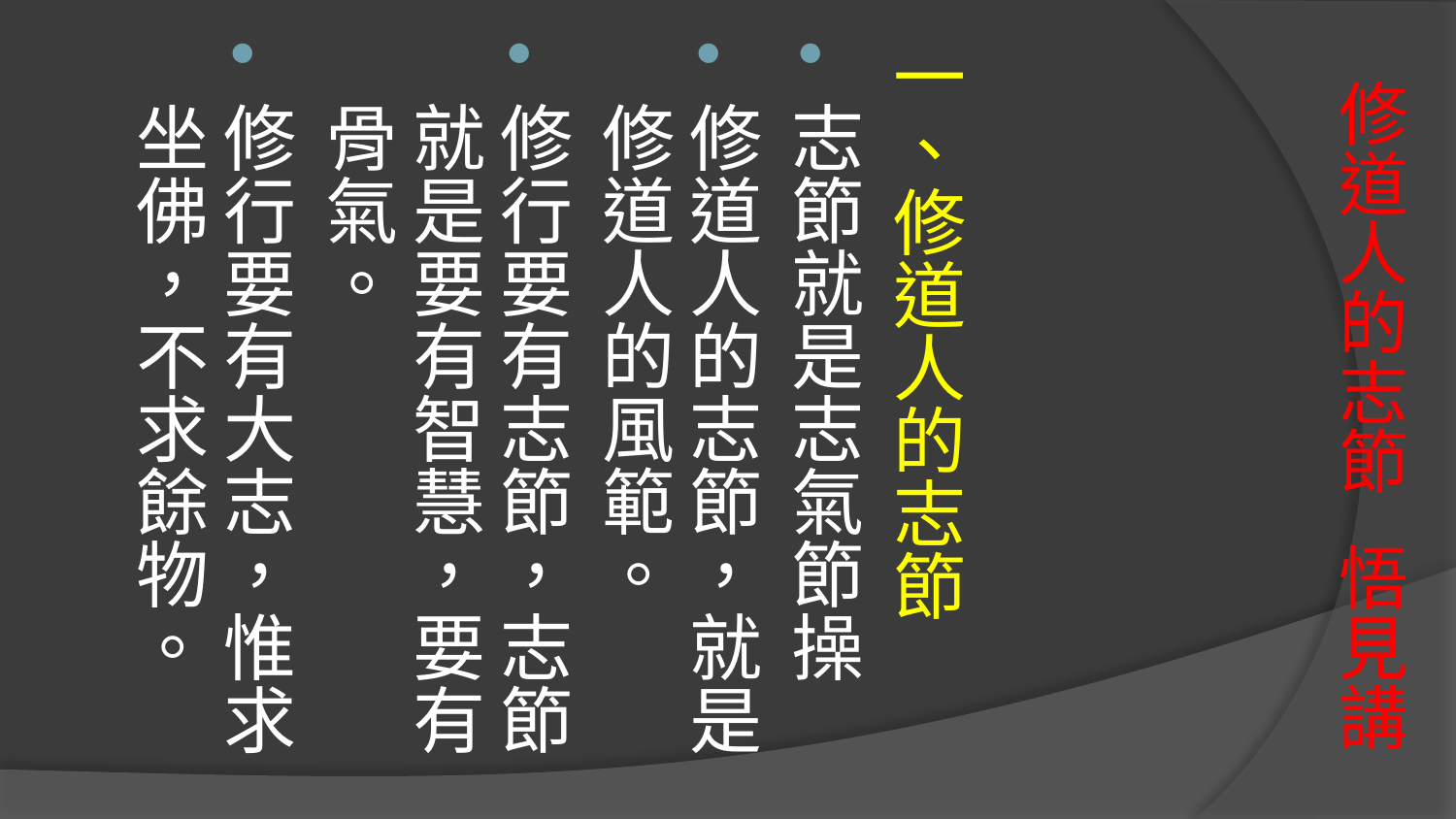

一、修道人的志節
志節就是志氣節操
修道人的志節，就是修道人的風範。
修行要有志節，志節就是要有智慧，要有骨氣。
修行要有大志，惟求坐佛，不求餘物。

# 修道人的志節   悟見講